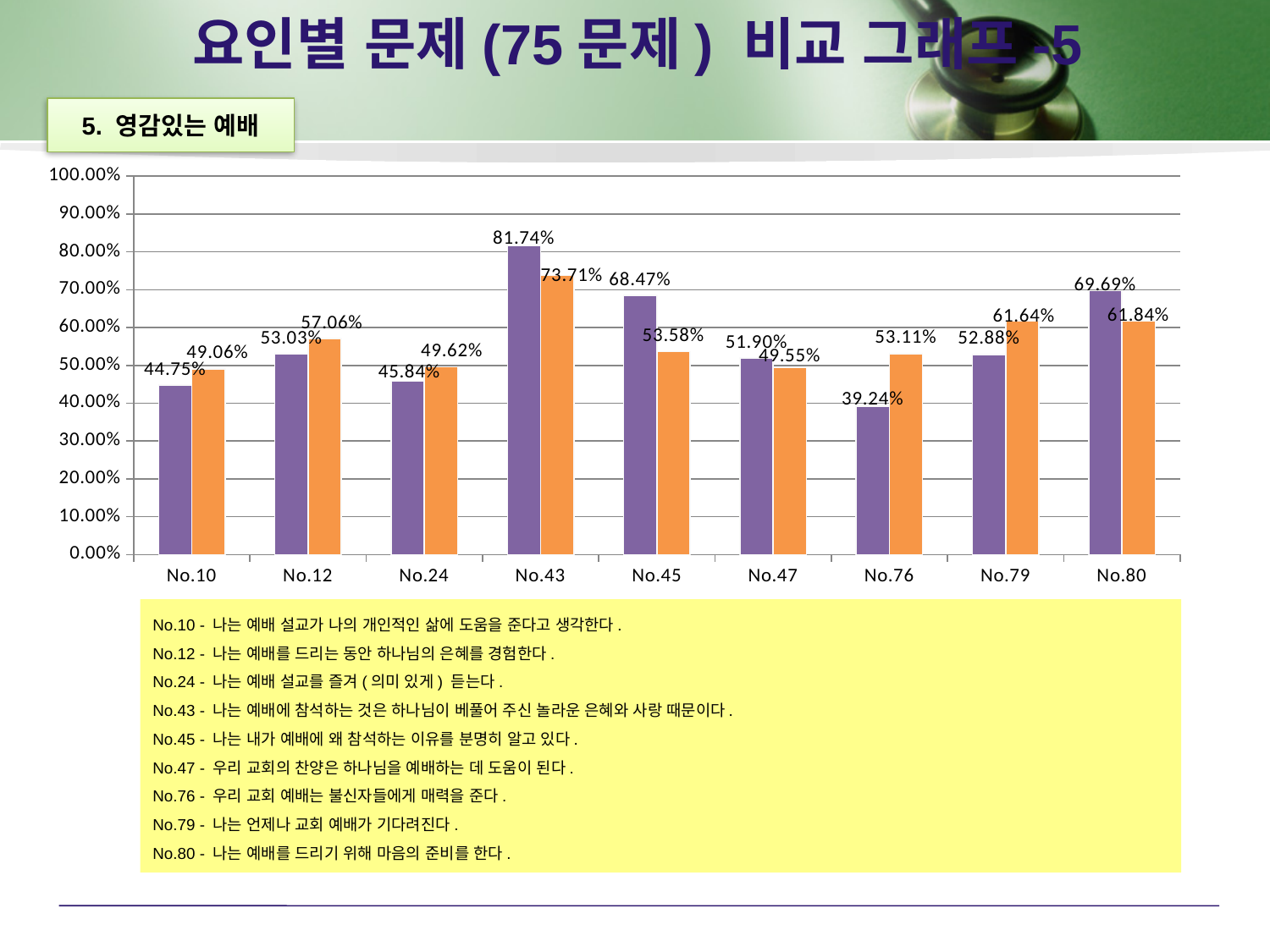

# 요인별 문제(75문제) 비교 그래프-5

5. 영감있는 예배

### Chart

| Category | 목회자% | 목회자% |
|---|---|---|
|  | 0.4474669548871146 | 0.49062836927277376 |
|  | 0.5303417123710839 | 0.5706382021440922 |
|  | 0.4583765501125107 | 0.49624268079089034 |
|  | 0.8173948783848498 | 0.7371496926740717 |
|  | 0.6847273956561538 | 0.5358108346398273 |
|  | 0.5189951731335306 | 0.4954941474644855 |
|  | 0.3924085315120419 | 0.5311068197873203 |
|  | 0.5288066162983323 | 0.6164157669935871 |
|  | 0.6968883135591457 | 0.6184449715939836 |
No.10 - 나는 예배 설교가 나의 개인적인 삶에 도움을 준다고 생각한다.
No.12 - 나는 예배를 드리는 동안 하나님의 은혜를 경험한다.
No.24 - 나는 예배 설교를 즐겨(의미 있게) 듣는다.
No.43 - 나는 예배에 참석하는 것은 하나님이 베풀어 주신 놀라운 은혜와 사랑 때문이다.
No.45 - 나는 내가 예배에 왜 참석하는 이유를 분명히 알고 있다.
No.47 - 우리 교회의 찬양은 하나님을 예배하는 데 도움이 된다.
No.76 - 우리 교회 예배는 불신자들에게 매력을 준다.
No.79 - 나는 언제나 교회 예배가 기다려진다.
No.80 - 나는 예배를 드리기 위해 마음의 준비를 한다.